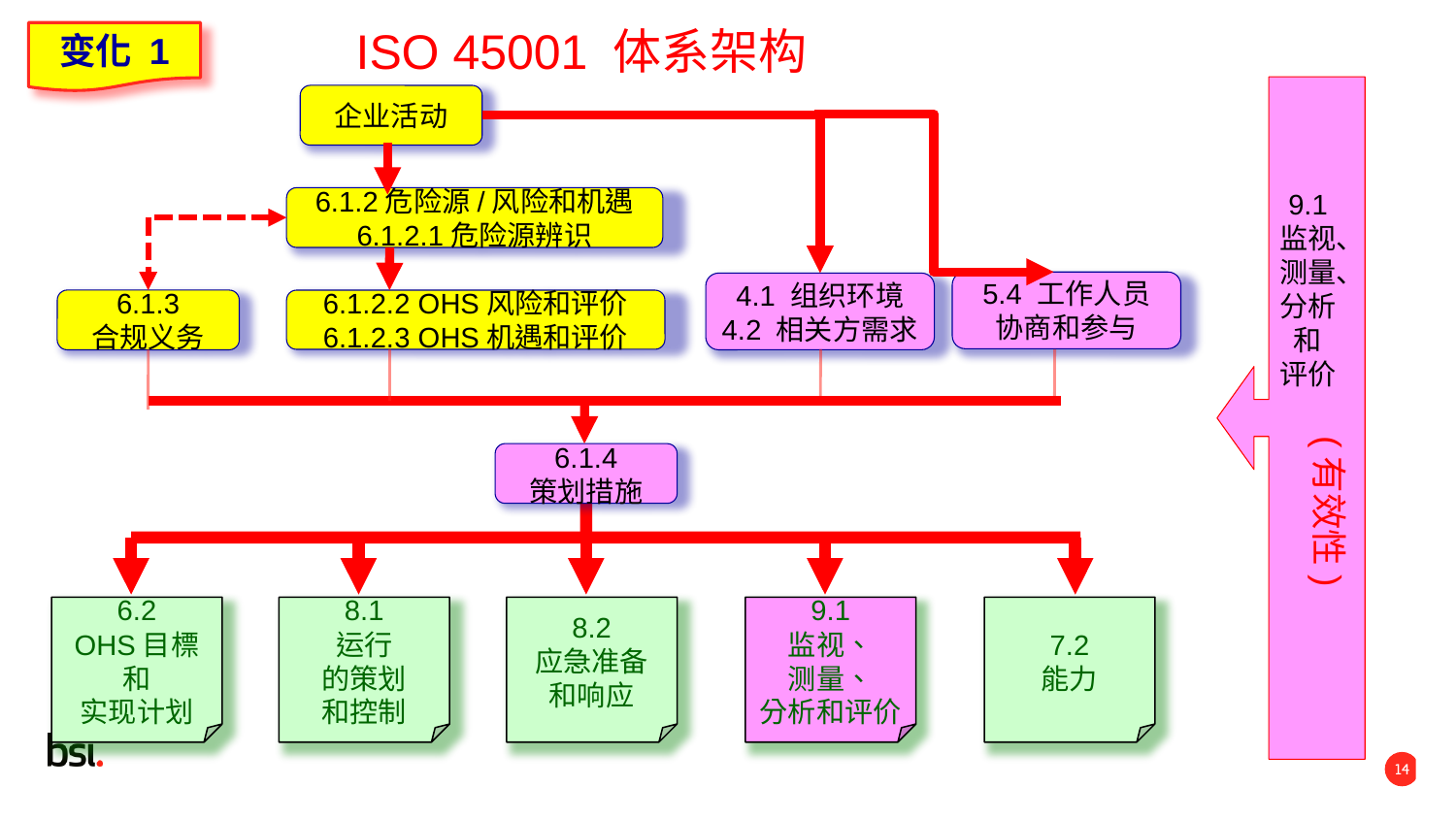

ISO 45001 体系架构
变化 1

9.1
监视、测量、分析
和
评价
(有效性)

企业活动
5.4 工作人员
协商和参与
4.1 组织环境
4.2 相关方需求
6.1.2危险源/风险和机遇
6.1.2.1危险源辨识
6.1.3
合规义务
6.1.2.2 OHS风险和评价
6.1.2.3 OHS机遇和评价
6.1.4
策划措施

6.2
OHS目標
和
实现计划
8.1
运行
的策划
和控制
8.2
应急准备
和响应
9.1
监视、
测量、
分析和评价
7.2
能力